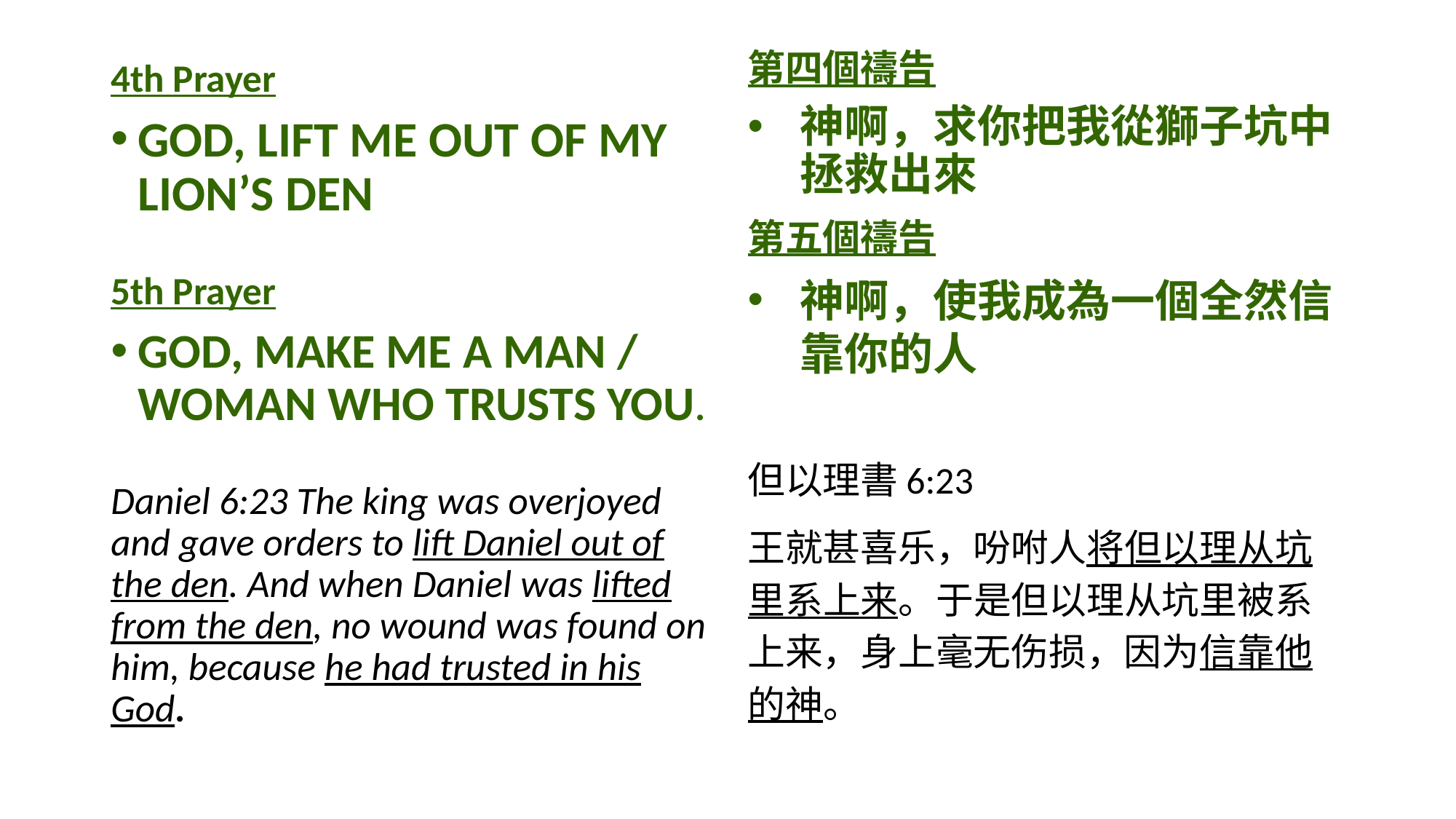

第四個禱告
神啊，求你把我從獅子坑中拯救出來
第五個禱告
神啊，使我成為一個全然信靠你的人

但以理書6:23
王就甚喜乐，吩咐人将但以理从坑里系上来。于是但以理从坑里被系上来，身上毫无伤损，因为信靠他的神。
4th Prayer
GOD, LIFT ME OUT OF MY LION’S DEN

5th Prayer
GOD, MAKE ME A MAN / WOMAN WHO TRUSTS YOU.

Daniel 6:23 The king was overjoyed and gave orders to lift Daniel out of the den. And when Daniel was lifted from the den, no wound was found on him, because he had trusted in his God.